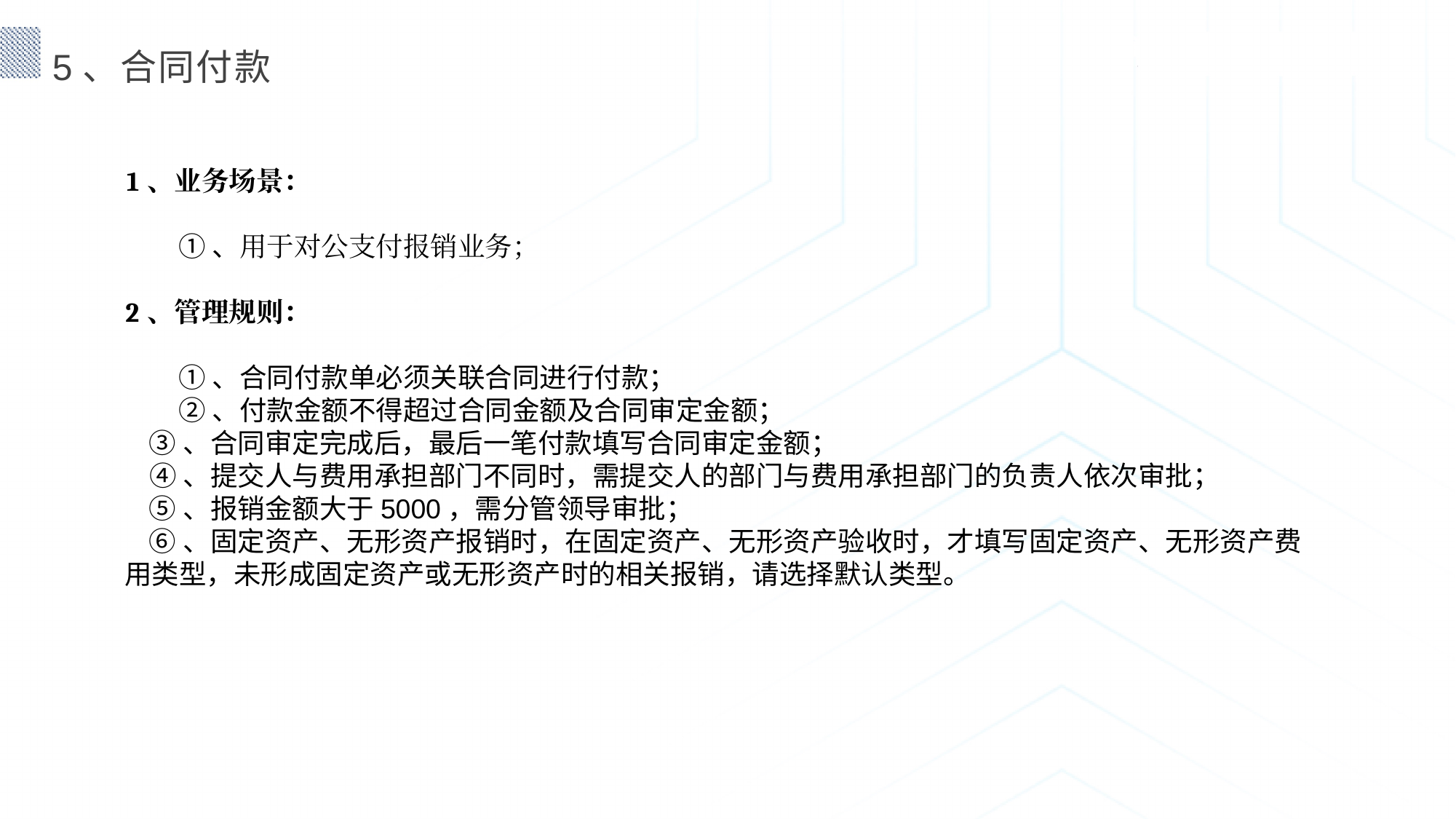

5、合同付款
1、业务场景：

         ①、用于对公支付报销业务；

2、管理规则：

         ①、合同付款单必须关联合同进行付款；
         ②、付款金额不得超过合同金额及合同审定金额；
    ③、合同审定完成后，最后一笔付款填写合同审定金额；
    ④、提交人与费用承担部门不同时，需提交人的部门与费用承担部门的负责人依次审批；
    ⑤、报销金额大于5000，需分管领导审批；
    ⑥、固定资产、无形资产报销时，在固定资产、无形资产验收时，才填写固定资产、无形资产费用类型，未形成固定资产或无形资产时的相关报销，请选择默认类型。